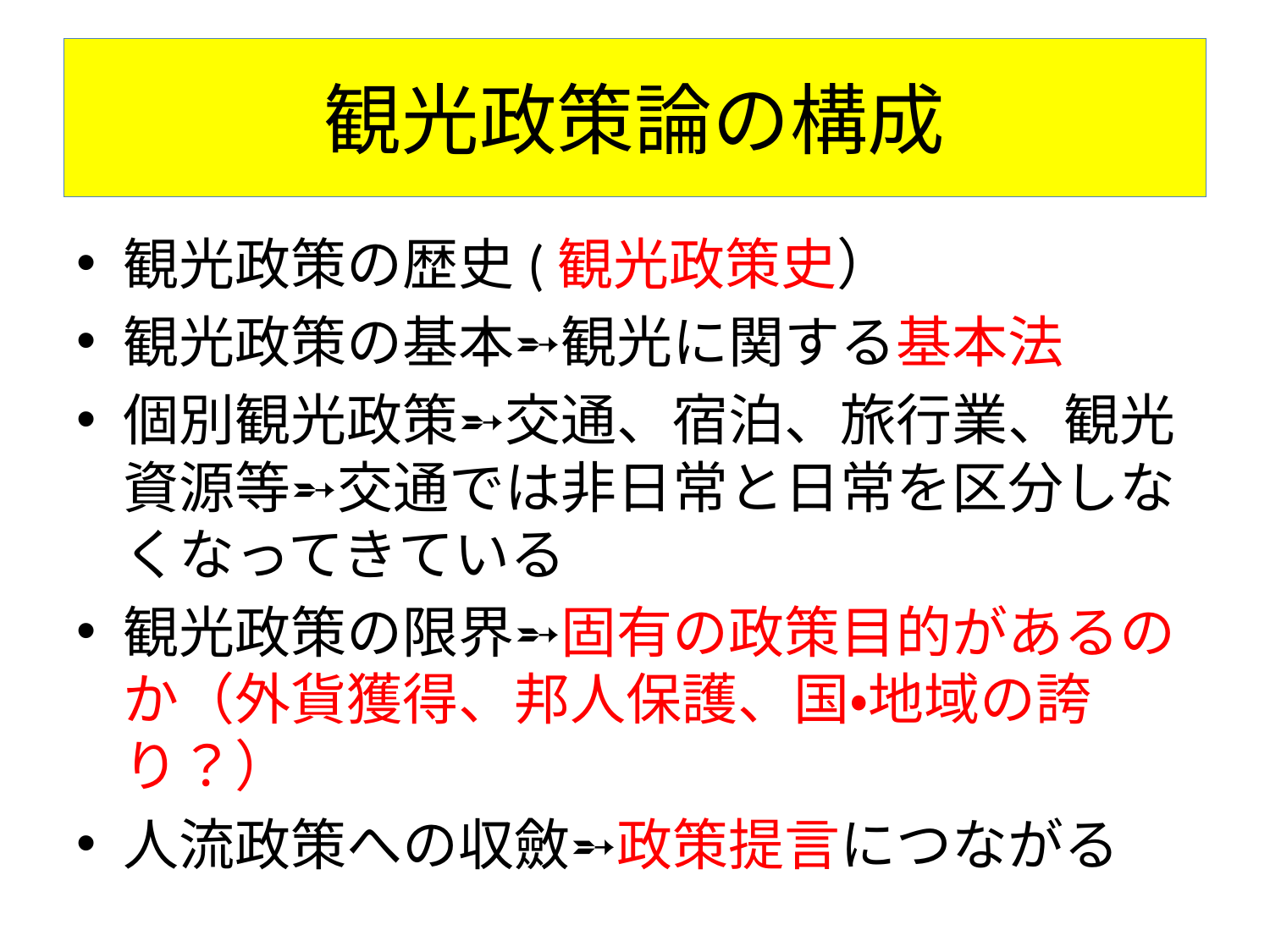

# 観光政策論の構成
観光政策の歴史(観光政策史）
観光政策の基本➵観光に関する基本法
個別観光政策➵交通、宿泊、旅行業、観光資源等➵交通では非日常と日常を区分しなくなってきている
観光政策の限界➵固有の政策目的があるのか（外貨獲得、邦人保護、国・地域の誇り？）
人流政策への収斂➵政策提言につながる